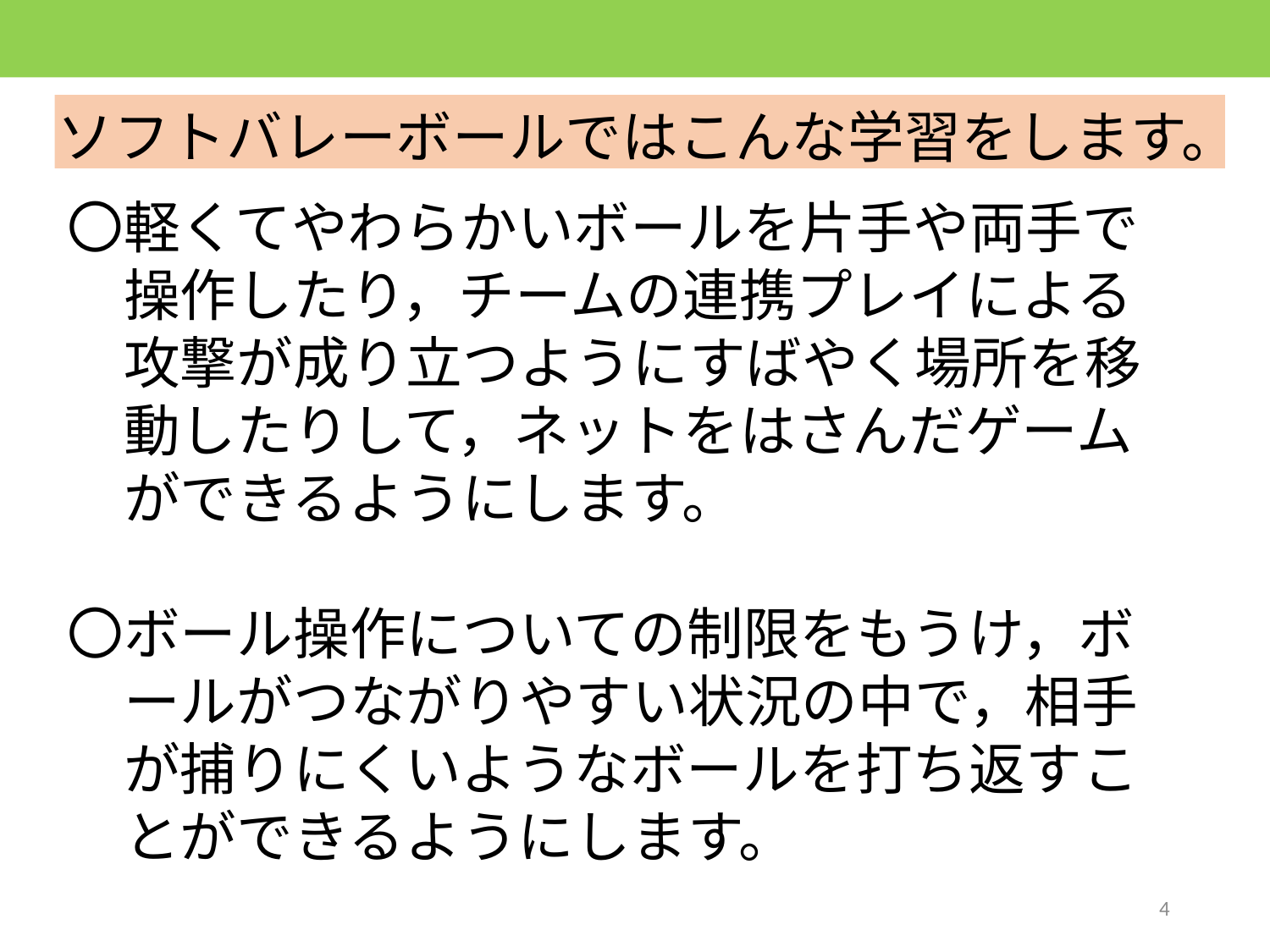

ソフトバレーボールではこんな学習をします。
〇軽くてやわらかいボールを片手や両手で
　操作したり，チームの連携プレイによる
　攻撃が成り立つようにすばやく場所を移
　動したりして，ネットをはさんだゲーム
　ができるようにします。

〇ボール操作についての制限をもうけ，ボ
　ールがつながりやすい状況の中で，相手
　が捕りにくいようなボールを打ち返すこ
　とができるようにします。
4